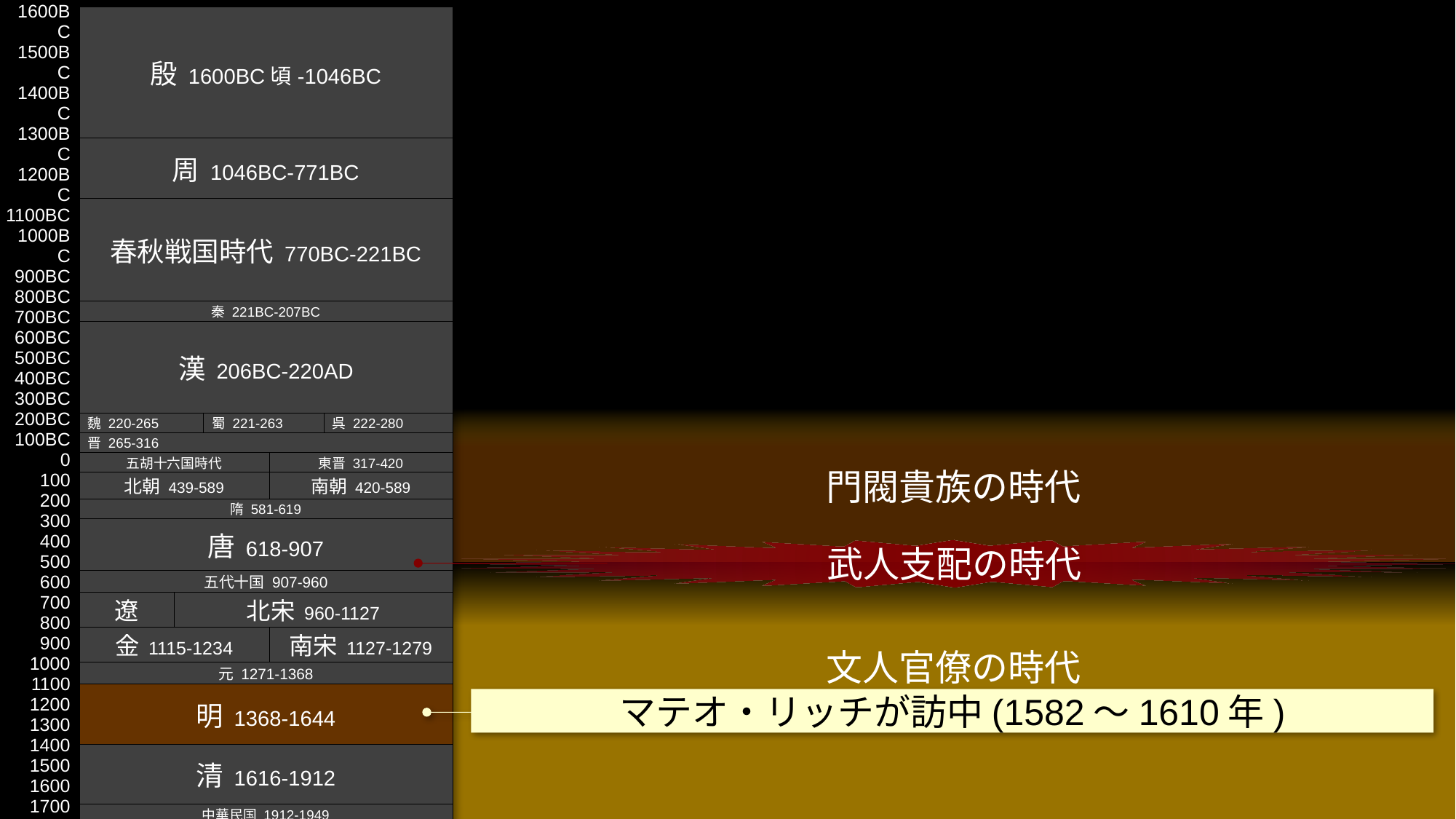

| 1600BC 1500BC 1400BC 1300BC 1200BC 1100BC 1000BC 900BC 800BC 700BC 600BC 500BC 400BC 300BC 200BC 100BC 0 100 200 300 400 500 600 700 800 900 1000 1100 1200 1300 1400 1500 1600 1700 1800 1900 2000 |  |  |  |  |  |
| --- | --- | --- | --- | --- | --- |
|  | 殷 1600BC頃-1046BC |  |  |  |  |
|  | 周 1046BC-771BC |  |  |  |  |
|  | 春秋戦国時代 770BC-221BC |  |  |  |  |
|  | 秦 221BC-207BC |  |  |  |  |
|  | 漢 206BC-220AD |  |  |  |  |
|  | 魏 220-265 |  | 蜀 221-263 |  | 呉 222-280 |
|  | 晋 265-316 |  |  |  |  |
|  | 五胡十六国時代 |  |  | 東晋 317-420 |  |
|  | 北朝 439-589 |  |  | 南朝 420-589 |  |
|  | 隋 581-619 |  |  |  |  |
|  | 唐 618-907 |  |  |  |  |
|  | 五代十国 907-960 |  |  |  |  |
|  | 遼 | 北宋 960-1127 |  |  |  |
|  | 金 1115-1234 |  |  | 南宋 1127-1279 |  |
|  | 元 1271-1368 |  |  |  |  |
|  | 明 1368-1644 |  |  |  |  |
|  | 清 1616-1912 |  |  |  |  |
|  | 中華民国 1912-1949 |  |  |  |  |
|  | 中華人民共和国 1949- |  |  |  |  |

門閥貴族の時代
武人支配の時代

文人官僚の時代

マテオ・リッチが訪中(1582～1610年)